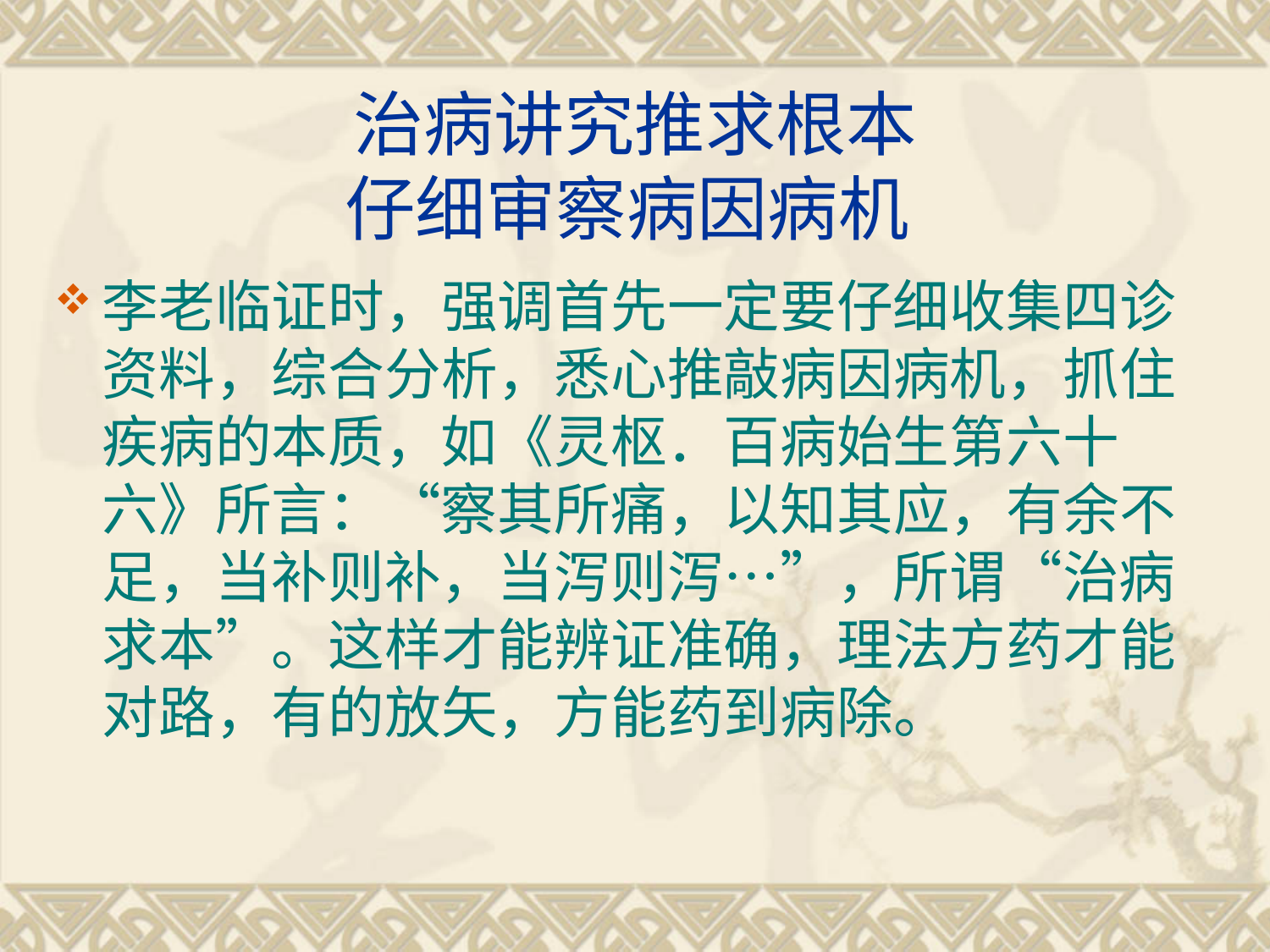

# 治病讲究推求根本 仔细审察病因病机
李老临证时，强调首先一定要仔细收集四诊资料，综合分析，悉心推敲病因病机，抓住疾病的本质，如《灵枢．百病始生第六十六》所言：“察其所痛，以知其应，有余不足，当补则补，当泻则泻…”，所谓“治病求本”。这样才能辨证准确，理法方药才能对路，有的放矢，方能药到病除。